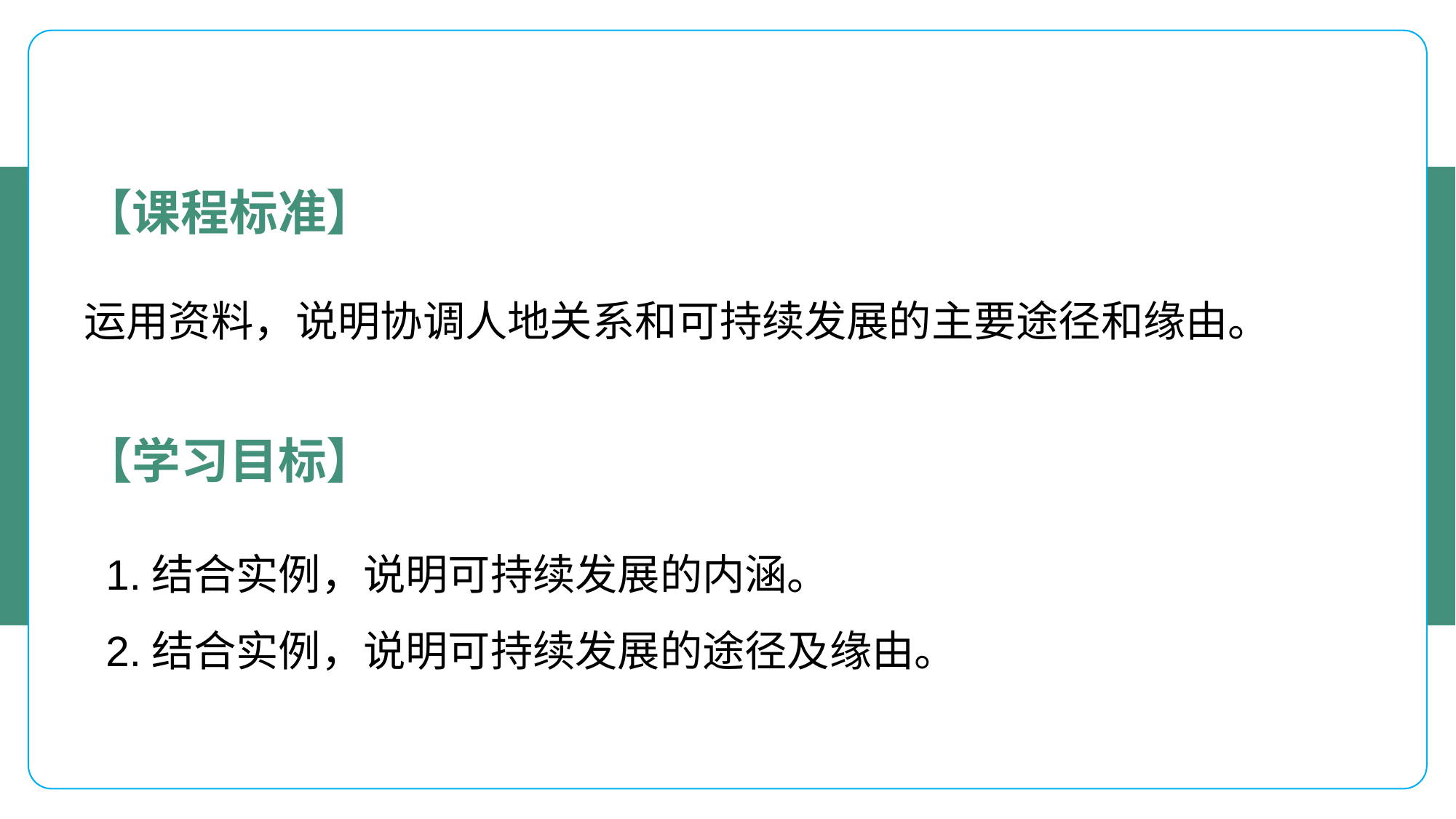

【课程标准】

运用资料，说明协调人地关系和可持续发展的主要途径和缘由。

【学习目标】

1.结合实例，说明可持续发展的内涵。
2.结合实例，说明可持续发展的途径及缘由。